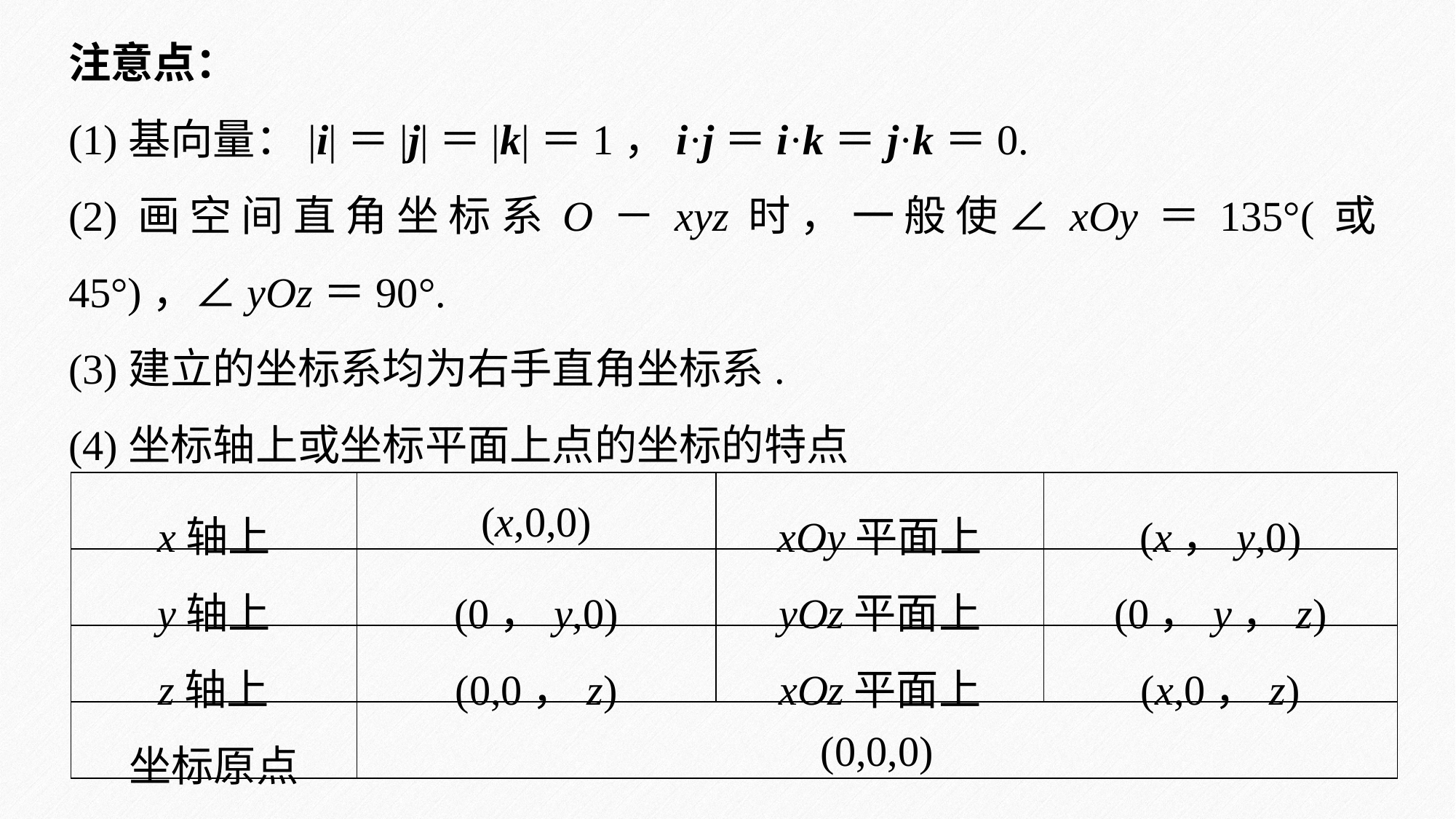

注意点：
(1)基向量：|i|＝|j|＝|k|＝1，i·j＝i·k＝j·k＝0.
(2)画空间直角坐标系O－xyz时，一般使∠xOy＝135°(或45°)，∠yOz＝90°.
(3)建立的坐标系均为右手直角坐标系.
(4)坐标轴上或坐标平面上点的坐标的特点
| x轴上 | (x,0,0) | xOy平面上 | (x，y,0) |
| --- | --- | --- | --- |
| y轴上 | (0，y,0) | yOz平面上 | (0，y，z) |
| z轴上 | (0,0，z) | xOz平面上 | (x,0，z) |
| 坐标原点 | (0,0,0) |  |  |